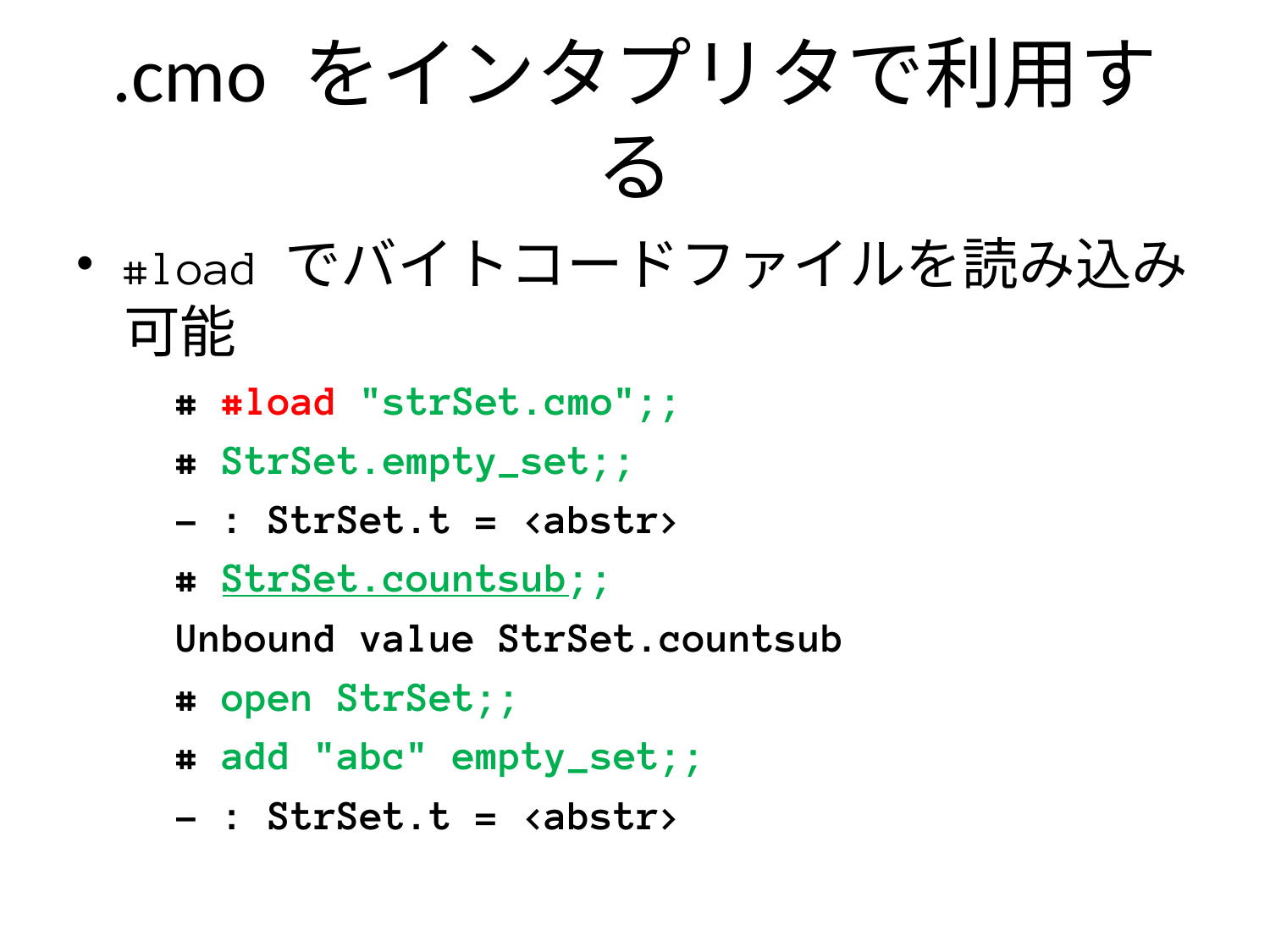

# .cmo をインタプリタで利用する
#load でバイトコードファイルを読み込み可能
# #load "strSet.cmo";;
# StrSet.empty_set;;
- : StrSet.t = <abstr>
# StrSet.countsub;;
Unbound value StrSet.countsub
# open StrSet;;
# add "abc" empty_set;;
- : StrSet.t = <abstr>